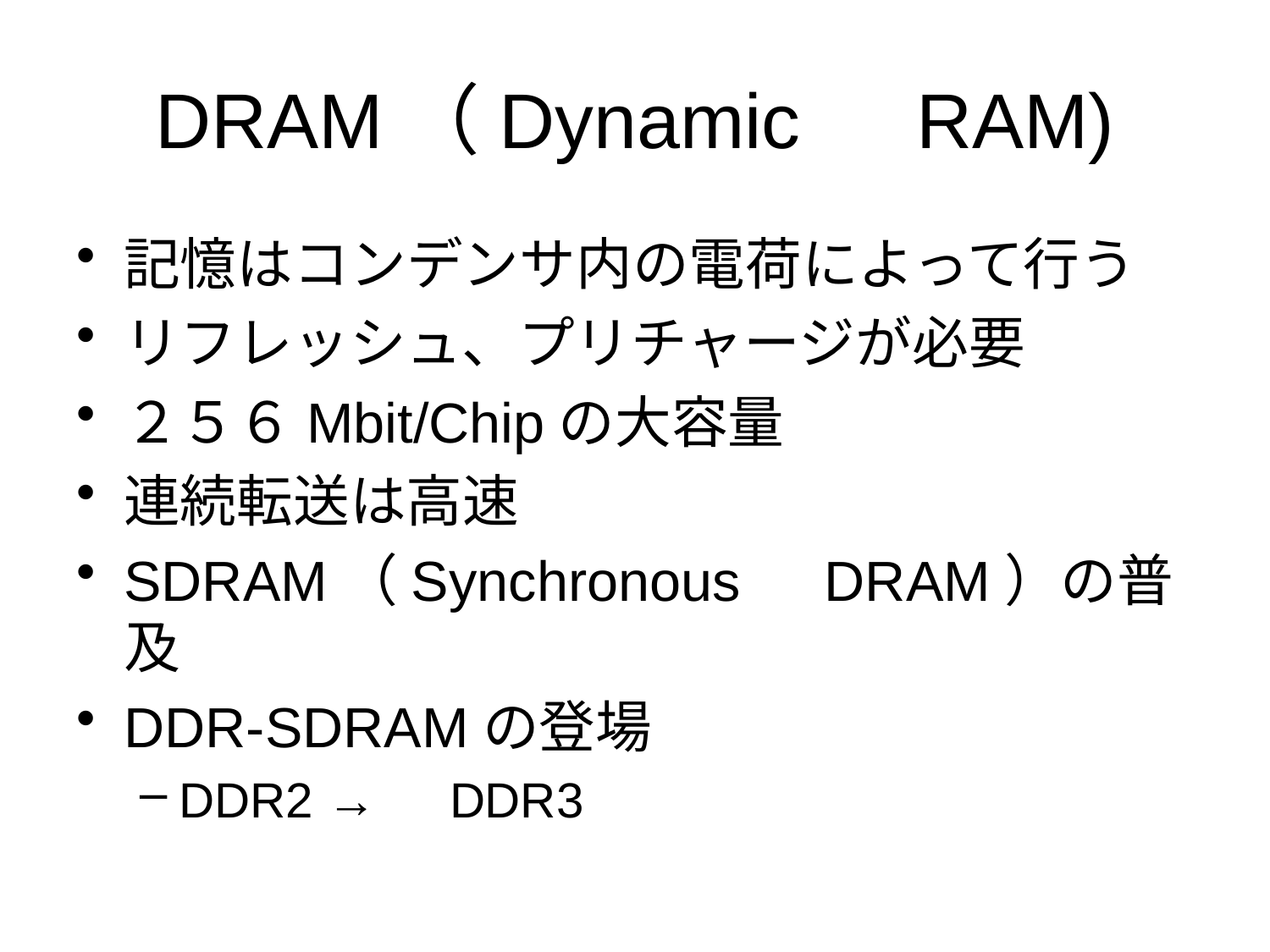

# DRAM（Dynamic　RAM)
記憶はコンデンサ内の電荷によって行う
リフレッシュ、プリチャージが必要
２５６Mbit/Chipの大容量
連続転送は高速
SDRAM（Synchronous　DRAM）の普及
DDR-SDRAMの登場
DDR2 →　DDR3